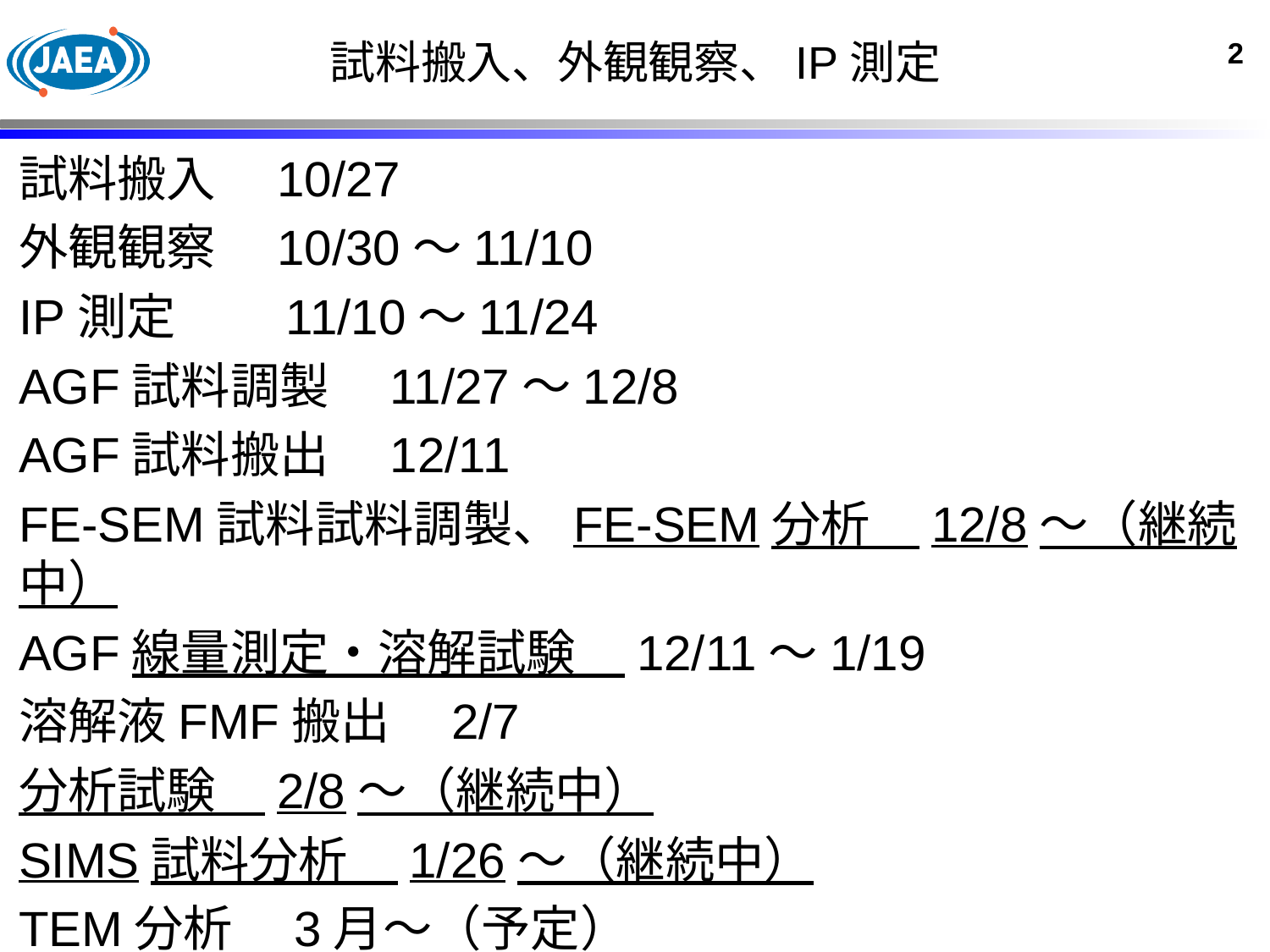

# 試料搬入、外観観察、IP測定
2
試料搬入　10/27
外観観察　10/30～11/10
IP測定　　11/10～11/24
AGF試料調製　11/27～12/8
AGF試料搬出　12/11
FE-SEM試料試料調製、FE-SEM分析　12/8～（継続中）
AGF線量測定・溶解試験　12/11～1/19
溶解液FMF搬出　2/7
分析試験　2/8～（継続中）
SIMS試料分析　1/26～（継続中）
TEM分析　3月～（予定）